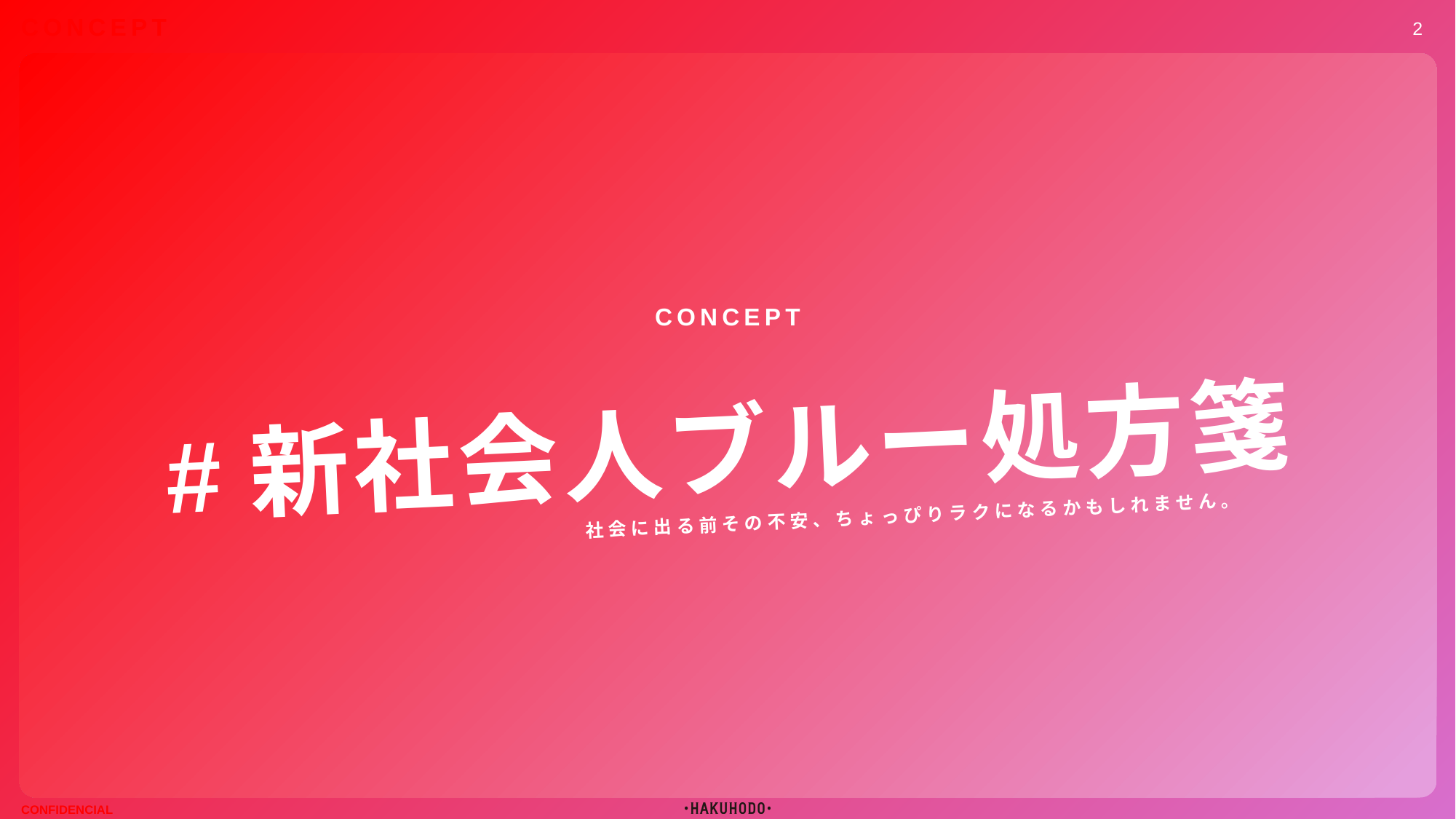

CONCEPT

CONCEPT
#新社会人ブルー処方箋
社会に出る前その不安、ちょっぴりラクになるかもしれません。